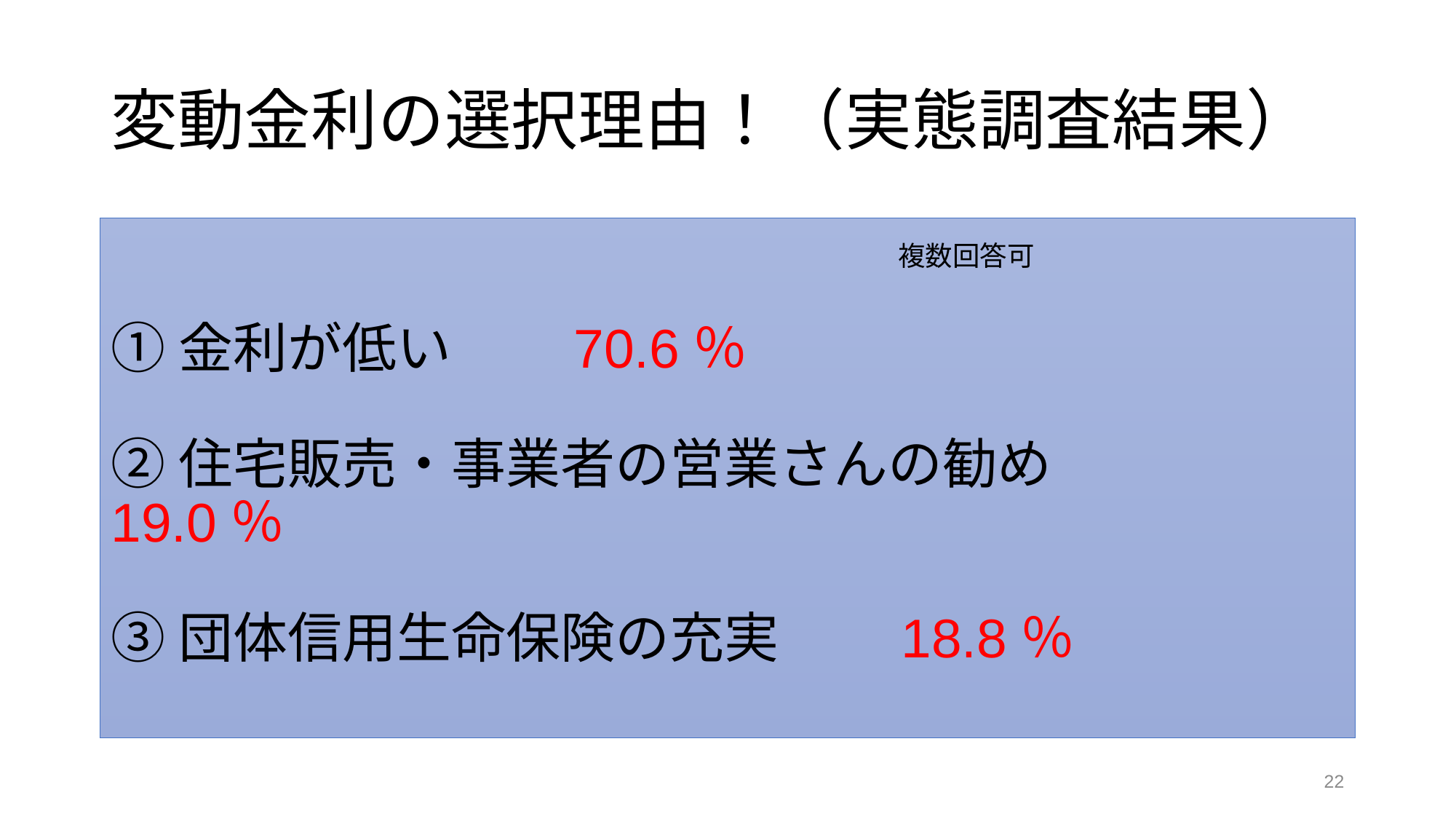

# 変動金利の選択理由！（実態調査結果）

①金利が低い　　70.6％

②住宅販売・事業者の営業さんの勧め　　19.0％

③団体信用生命保険の充実　　18.8％
複数回答可
22